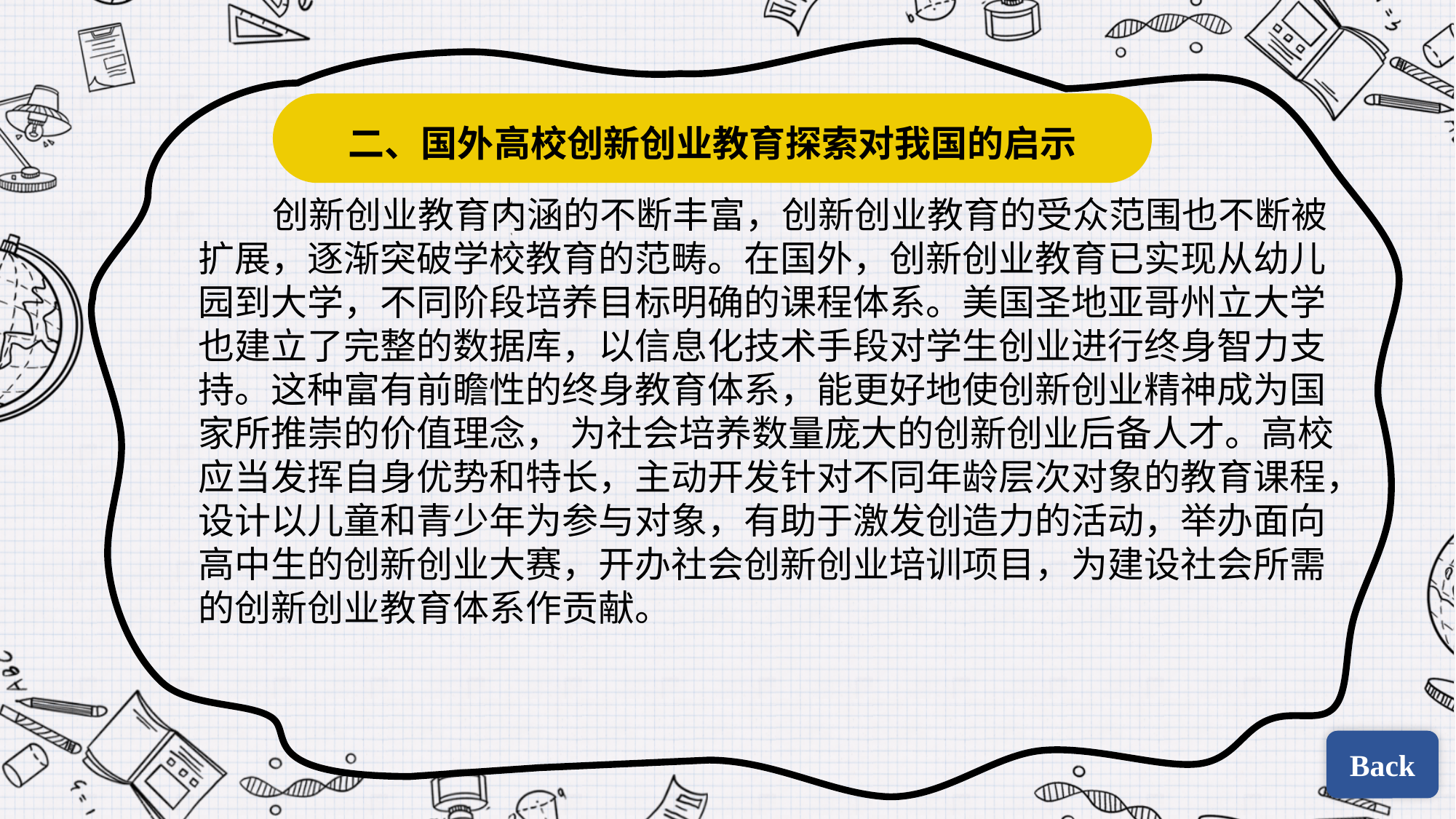

二、国外高校创新创业教育探索对我国的启示
        创新创业教育内涵的不断丰富，创新创业教育的受众范围也不断被扩展，逐渐突破学校教育的范畴。在国外，创新创业教育已实现从幼儿园到大学，不同阶段培养目标明确的课程体系。美国圣地亚哥州立大学也建立了完整的数据库，以信息化技术手段对学生创业进行终身智力支持。这种富有前瞻性的终身教育体系，能更好地使创新创业精神成为国家所推崇的价值理念， 为社会培养数量庞大的创新创业后备人才。高校应当发挥自身优势和特长，主动开发针对不同年龄层次对象的教育课程，设计以儿童和青少年为参与对象，有助于激发创造力的活动，举办面向高中生的创新创业大赛，开办社会创新创业培训项目，为建设社会所需的创新创业教育体系作贡献。

Back